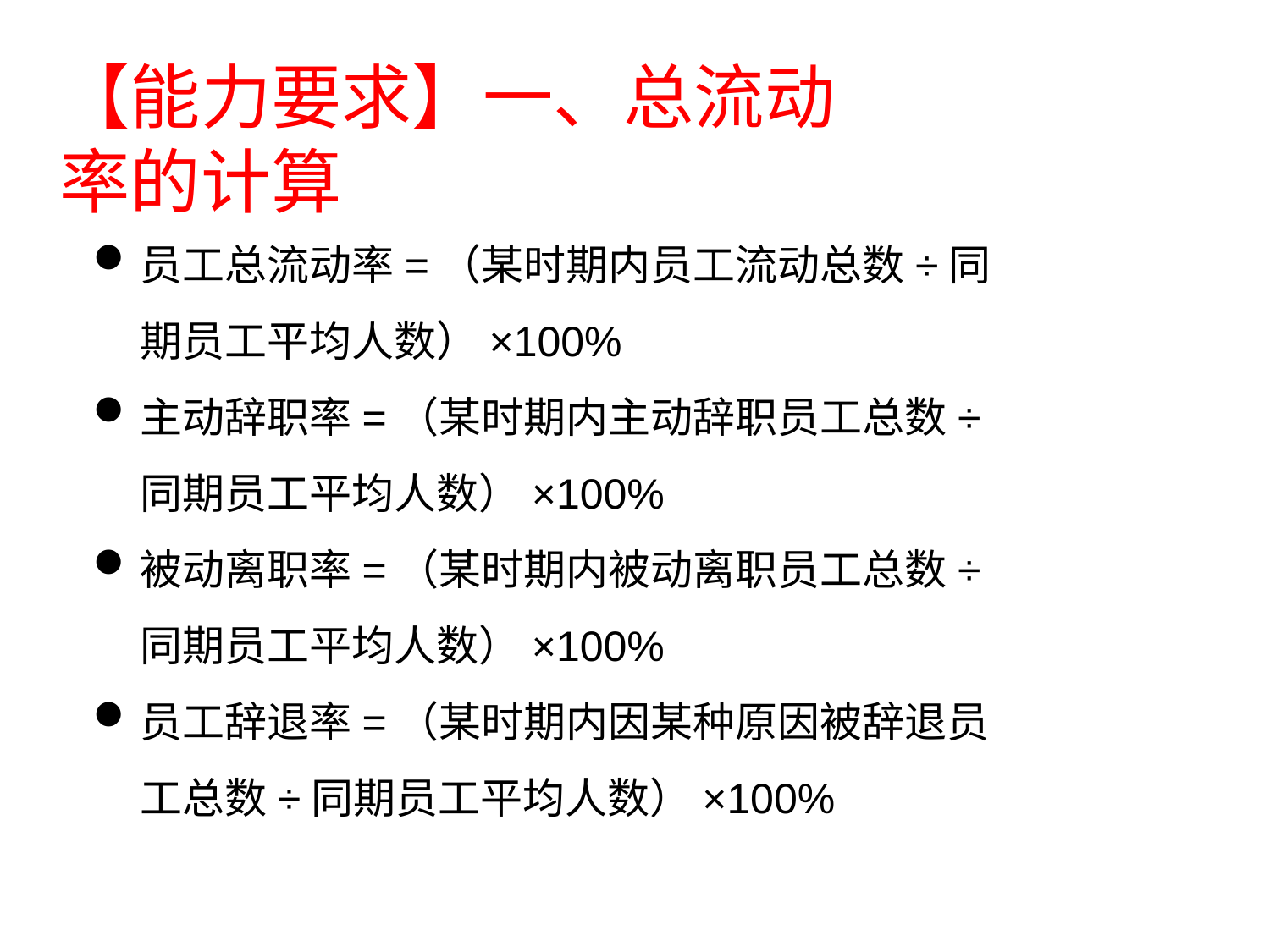

# 【能力要求】一、总流动率的计算
员工总流动率=（某时期内员工流动总数÷同期员工平均人数）×100%
主动辞职率=（某时期内主动辞职员工总数÷同期员工平均人数）×100%
被动离职率=（某时期内被动离职员工总数÷同期员工平均人数）×100%
员工辞退率=（某时期内因某种原因被辞退员工总数÷同期员工平均人数）×100%